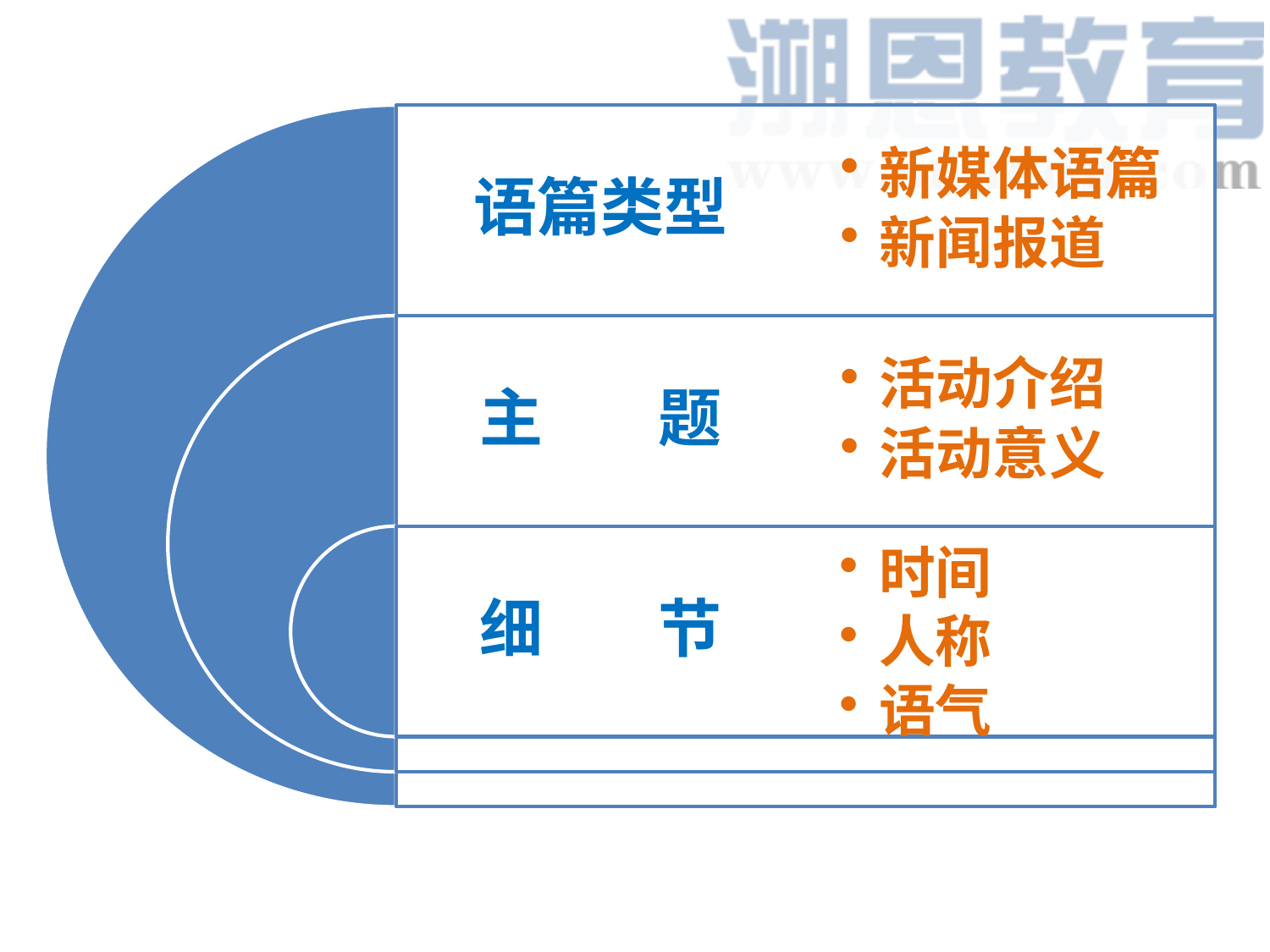

语篇类型
主        题
细        节
新媒体语篇
新闻报道
活动介绍
活动意义
时间
人称
语气